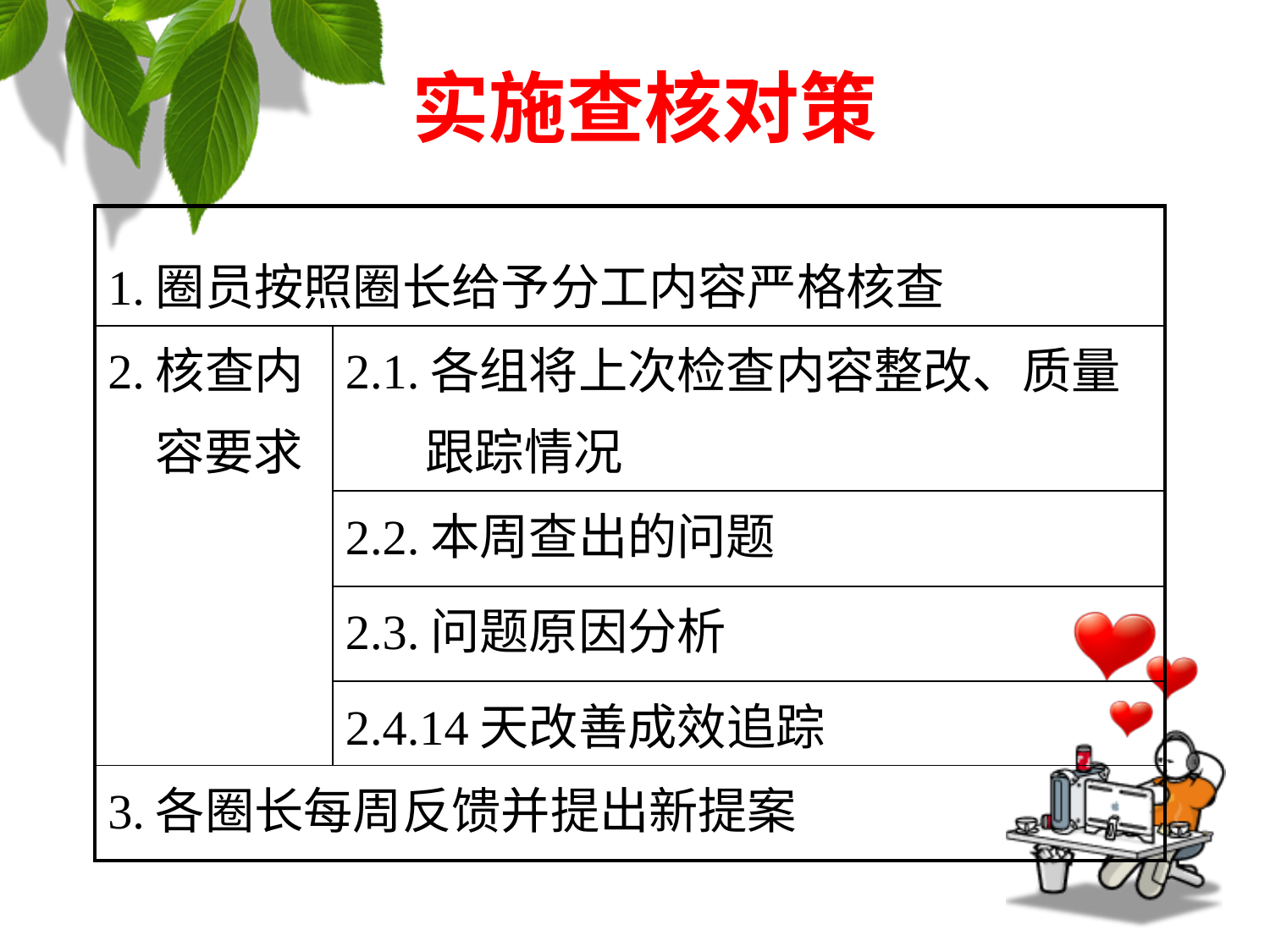

# 实施查核对策
| 1.圈员按照圈长给予分工内容严格核查 |  |
| --- | --- |
| 2.核查内 容要求 | 2.1.各组将上次检查内容整改、质量 跟踪情况 |
|  | 2.2.本周查出的问题 |
|  | 2.3.问题原因分析 |
|  | 2.4.14天改善成效追踪 |
| 3.各圈长每周反馈并提出新提案 |  |